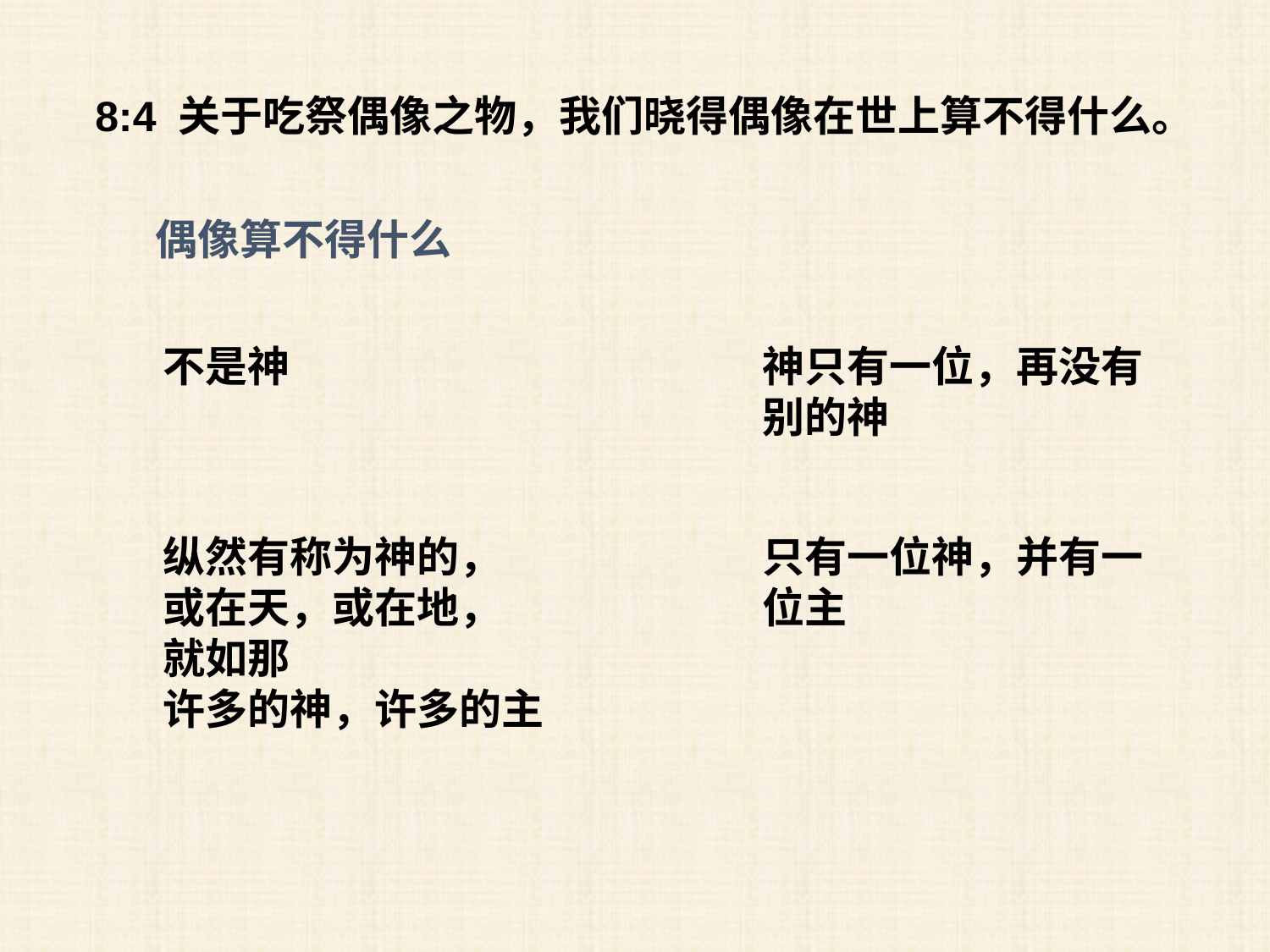

8:4 关于吃祭偶像之物，我们晓得偶像在世上算不得什么。
偶像算不得什么
不是神
神只有一位，再没有别的神
纵然有称为神的，
或在天，或在地，
就如那
许多的神，许多的主
只有一位神，并有一位主